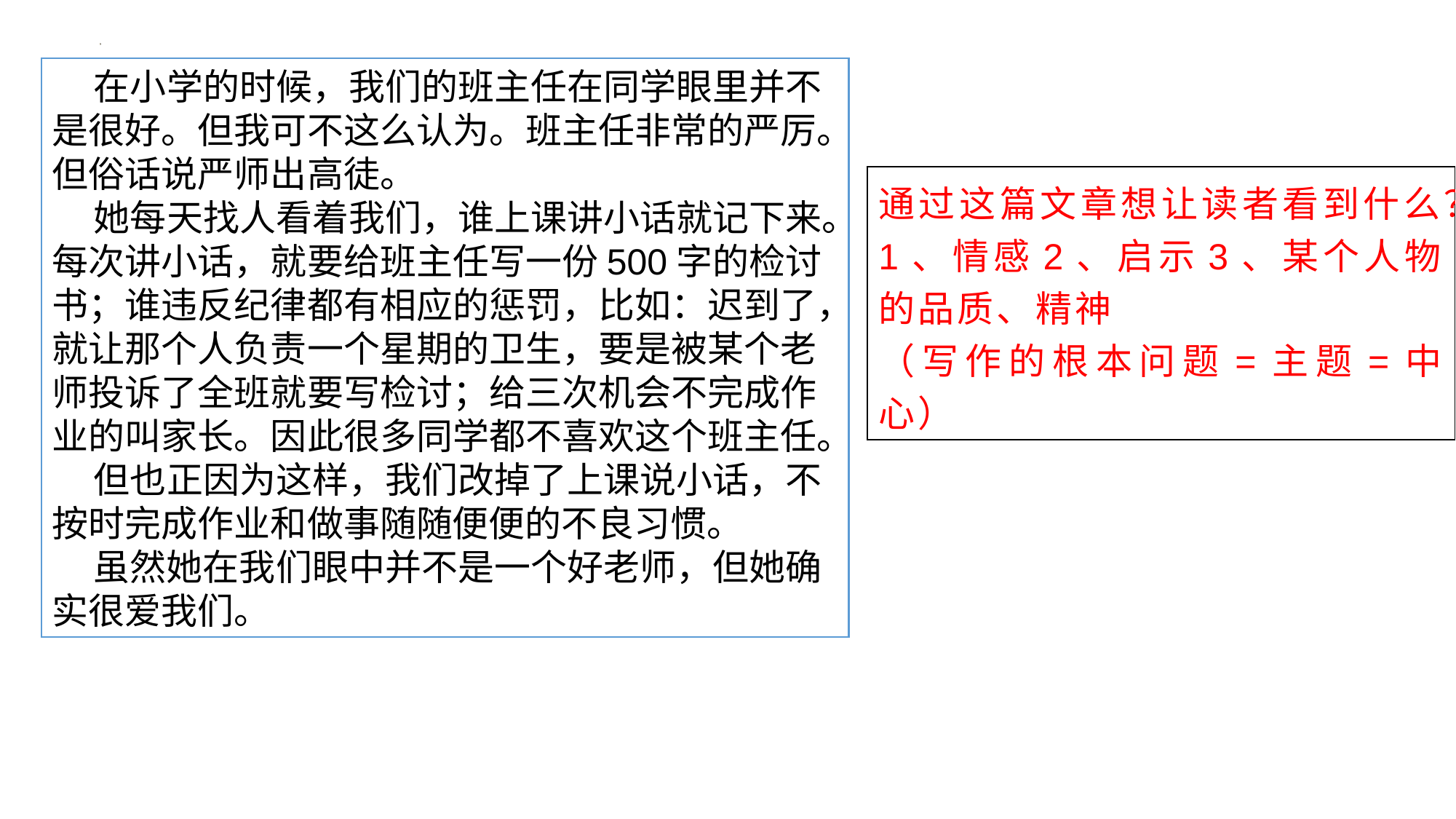

#
    在小学的时候，我们的班主任在同学眼里并不是很好。但我可不这么认为。班主任非常的严厉。但俗话说严师出高徒。
    她每天找人看着我们，谁上课讲小话就记下来。每次讲小话，就要给班主任写一份500字的检讨书；谁违反纪律都有相应的惩罚，比如：迟到了，就让那个人负责一个星期的卫生，要是被某个老师投诉了全班就要写检讨；给三次机会不完成作业的叫家长。因此很多同学都不喜欢这个班主任。
    但也正因为这样，我们改掉了上课说小话，不按时完成作业和做事随随便便的不良习惯。
    虽然她在我们眼中并不是一个好老师，但她确实很爱我们。
通过这篇文章想让读者看到什么？
1、情感2、启示3、某个人物的品质、精神
（写作的根本问题=主题=中心）